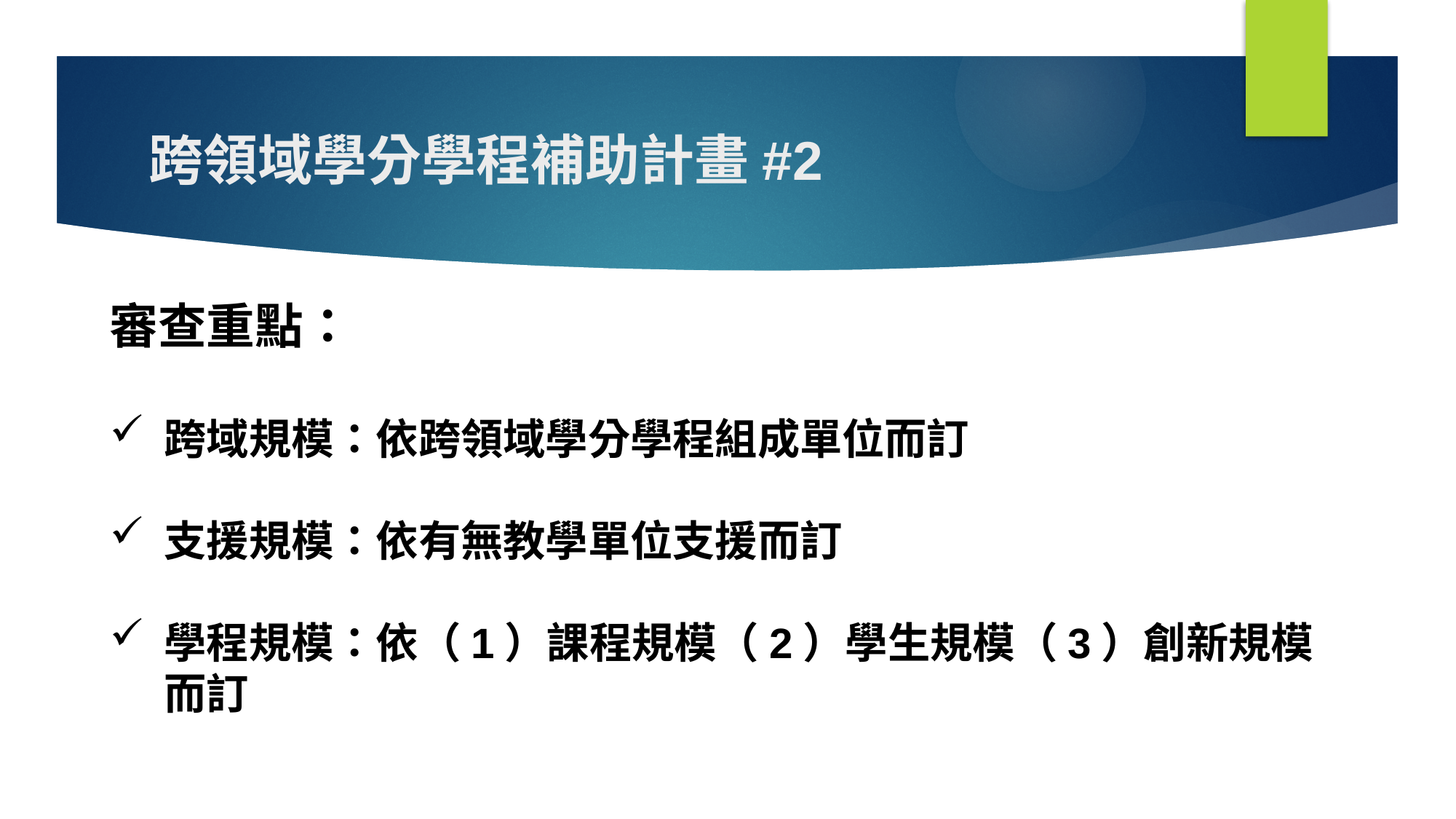

# 跨領域學分學程補助計畫#2
審查重點：

跨域規模：依跨領域學分學程組成單位而訂

支援規模：依有無教學單位支援而訂

學程規模：依（1）課程規模（2）學生規模（3）創新規模而訂